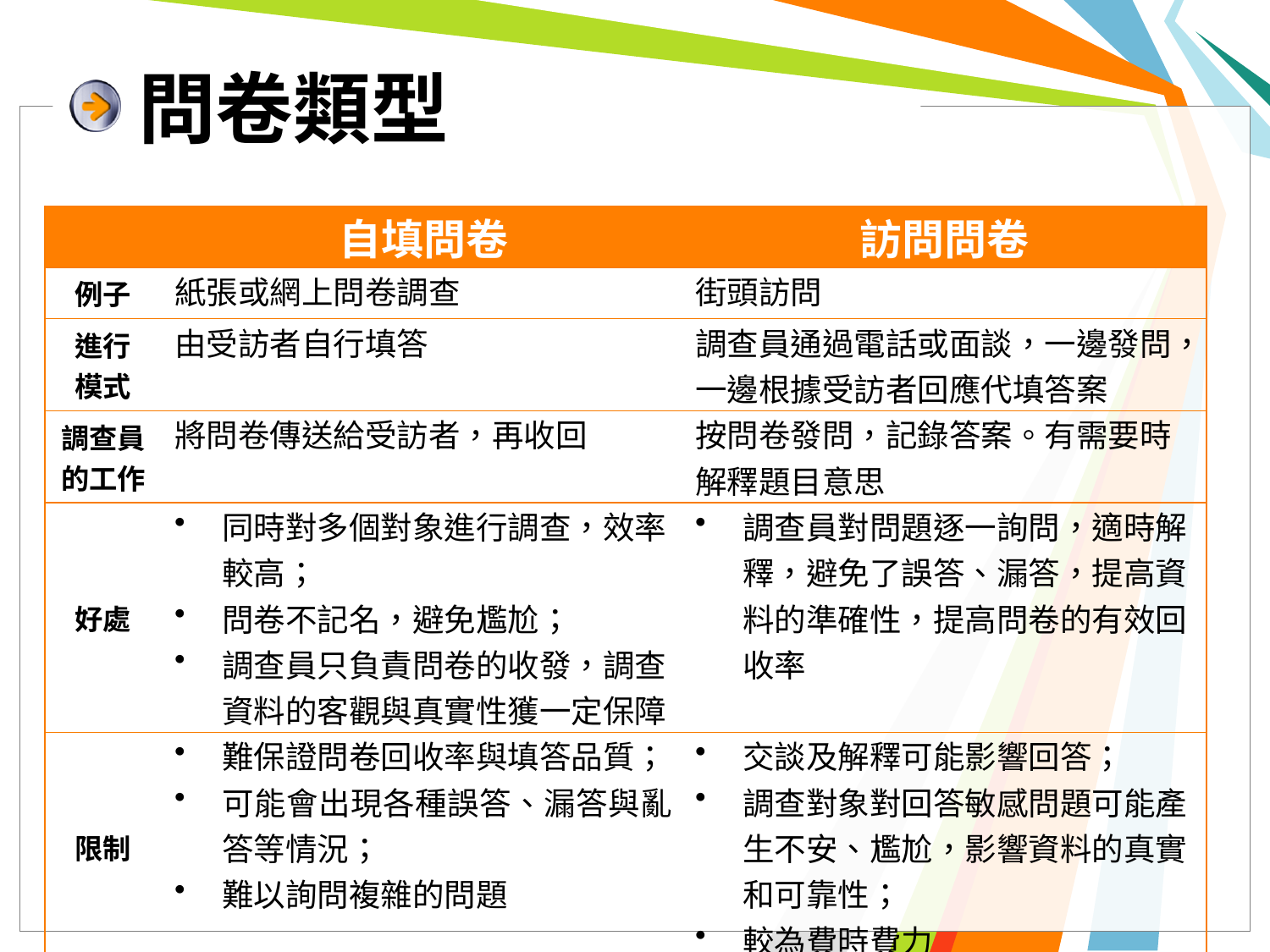

# 問卷類型
|  | 自填問卷 | 訪問問卷 |
| --- | --- | --- |
| 例子 | 紙張或網上問卷調查 | 街頭訪問 |
| 進行 模式 | 由受訪者自行填答 | 調查員通過電話或面談，一邊發問，一邊根據受訪者回應代填答案 |
| 調查員 的工作 | 將問卷傳送給受訪者，再收回 | 按問卷發問，記錄答案。有需要時解釋題目意思 |
| 好處 | 同時對多個對象進行調查，效率較高； 問卷不記名，避免尷尬； 調查員只負責問卷的收發，調查資料的客觀與真實性獲一定保障 | 調查員對問題逐一詢問，適時解釋，避免了誤答、漏答，提高資料的準確性，提高問卷的有效回收率 |
| 限制 | 難保證問卷回收率與填答品質； 可能會出現各種誤答、漏答與亂答等情況； 難以詢問複雜的問題 | 交談及解釋可能影響回答； 調查對象對回答敏感問題可能產生不安、尷尬，影響資料的真實和可靠性； 較為費時費力 |